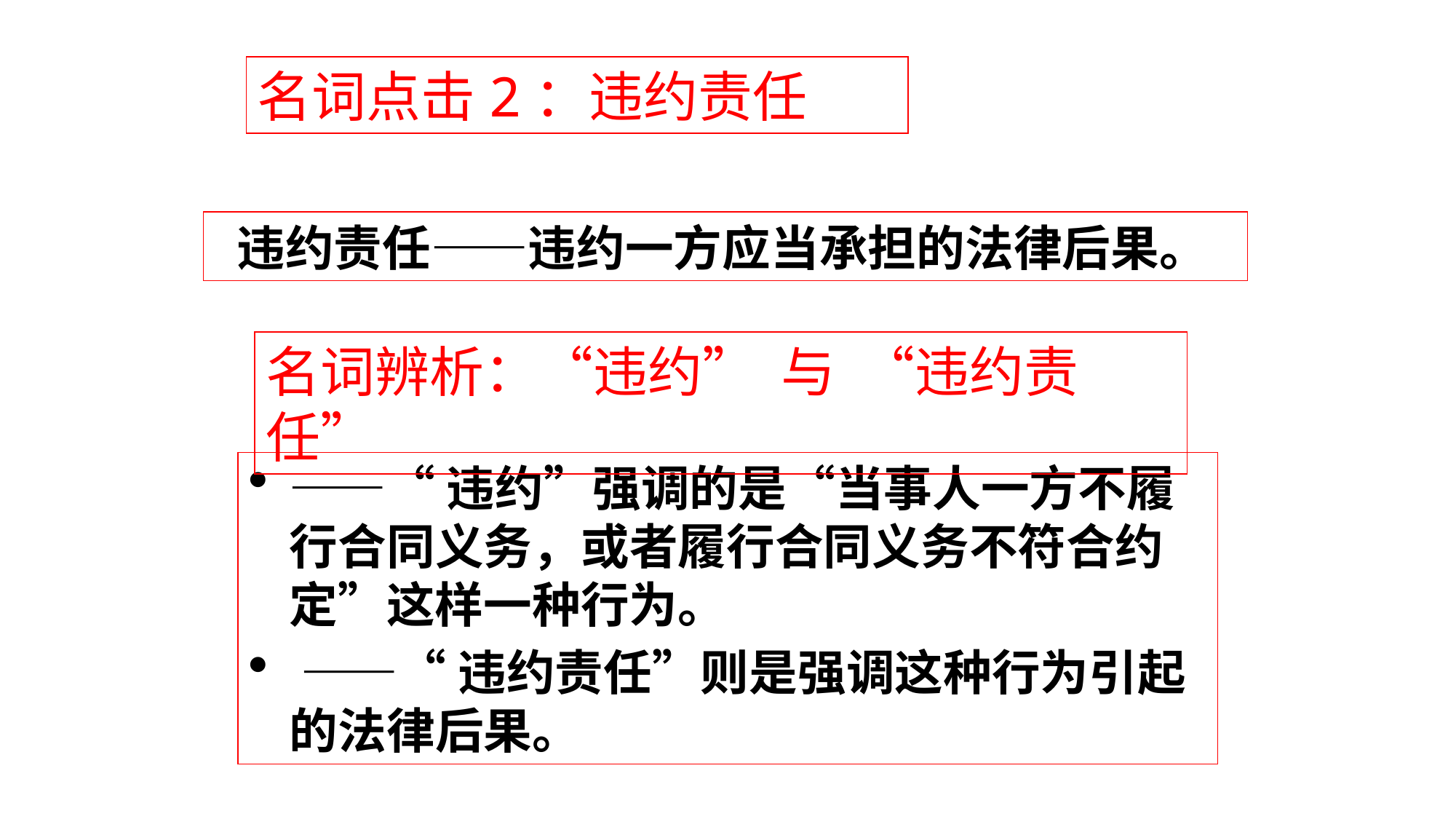

名词点击2：违约责任
 违约责任——违约一方应当承担的法律后果。
名词辨析：“违约”  与  “违约责任”
——“违约”强调的是“当事人一方不履行合同义务，或者履行合同义务不符合约定”这样一种行为。
 ——“违约责任”则是强调这种行为引起的法律后果。